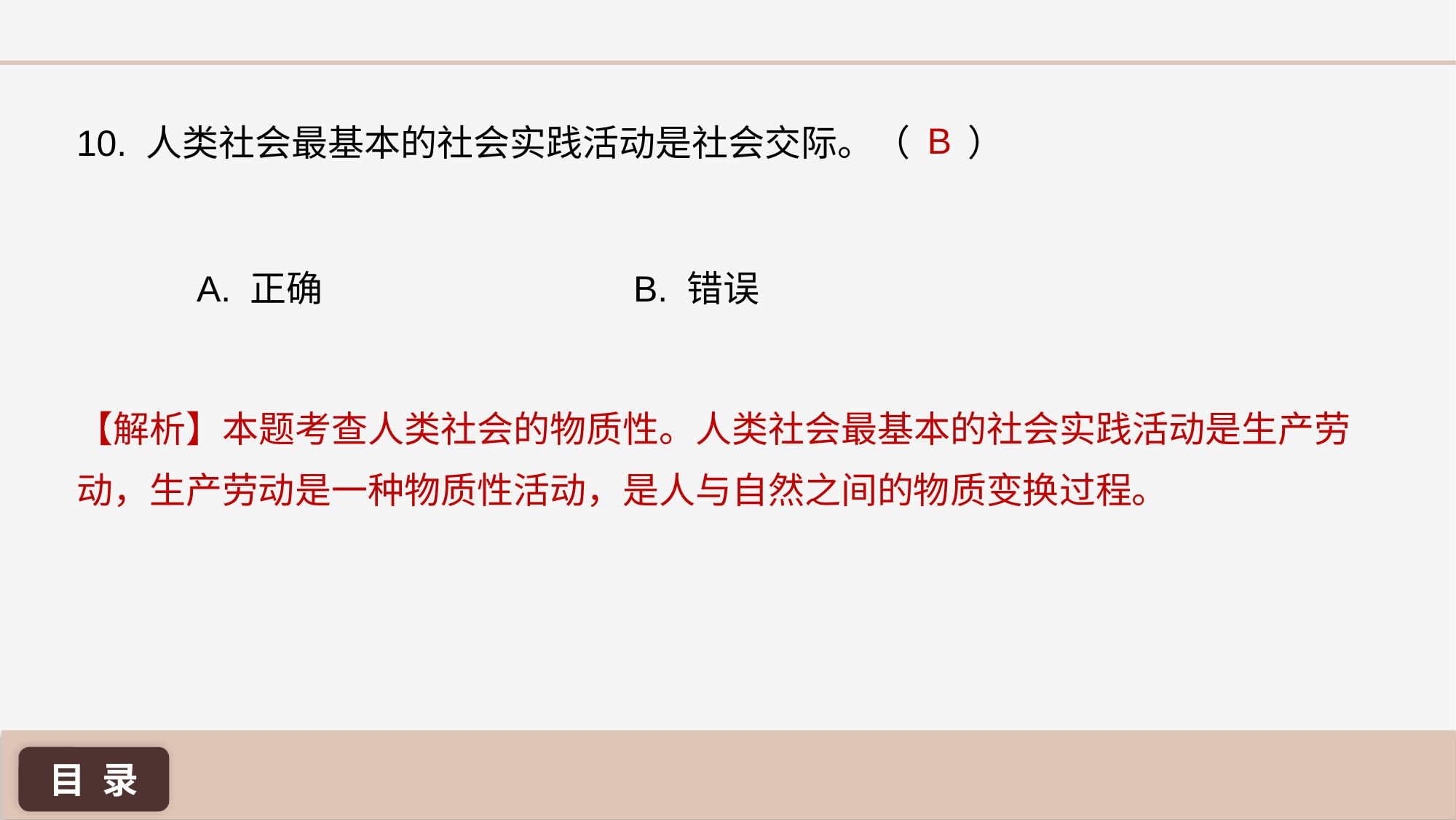

B
10. 人类社会最基本的社会实践活动是社会交际。（       ）
A. 正确 			B. 错误
【解析】本题考查人类社会的物质性。人类社会最基本的社会实践活动是生产劳动，生产劳动是一种物质性活动，是人与自然之间的物质变换过程。